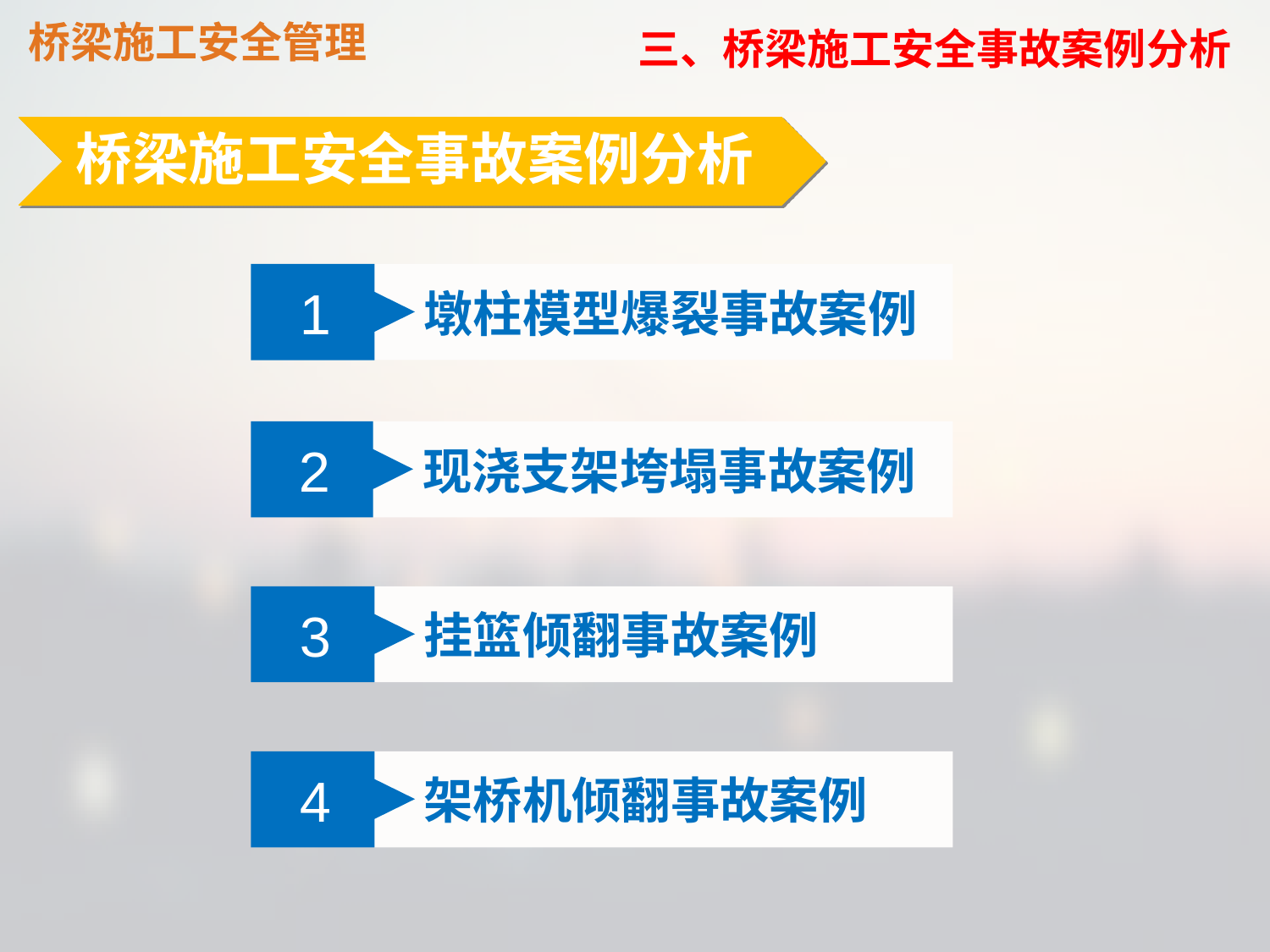

桥梁施工安全管理
三、桥梁施工安全事故案例分析
桥梁施工安全事故案例分析
1
墩柱模型爆裂事故案例
2
现浇支架垮塌事故案例
3
挂篮倾翻事故案例
4
架桥机倾翻事故案例